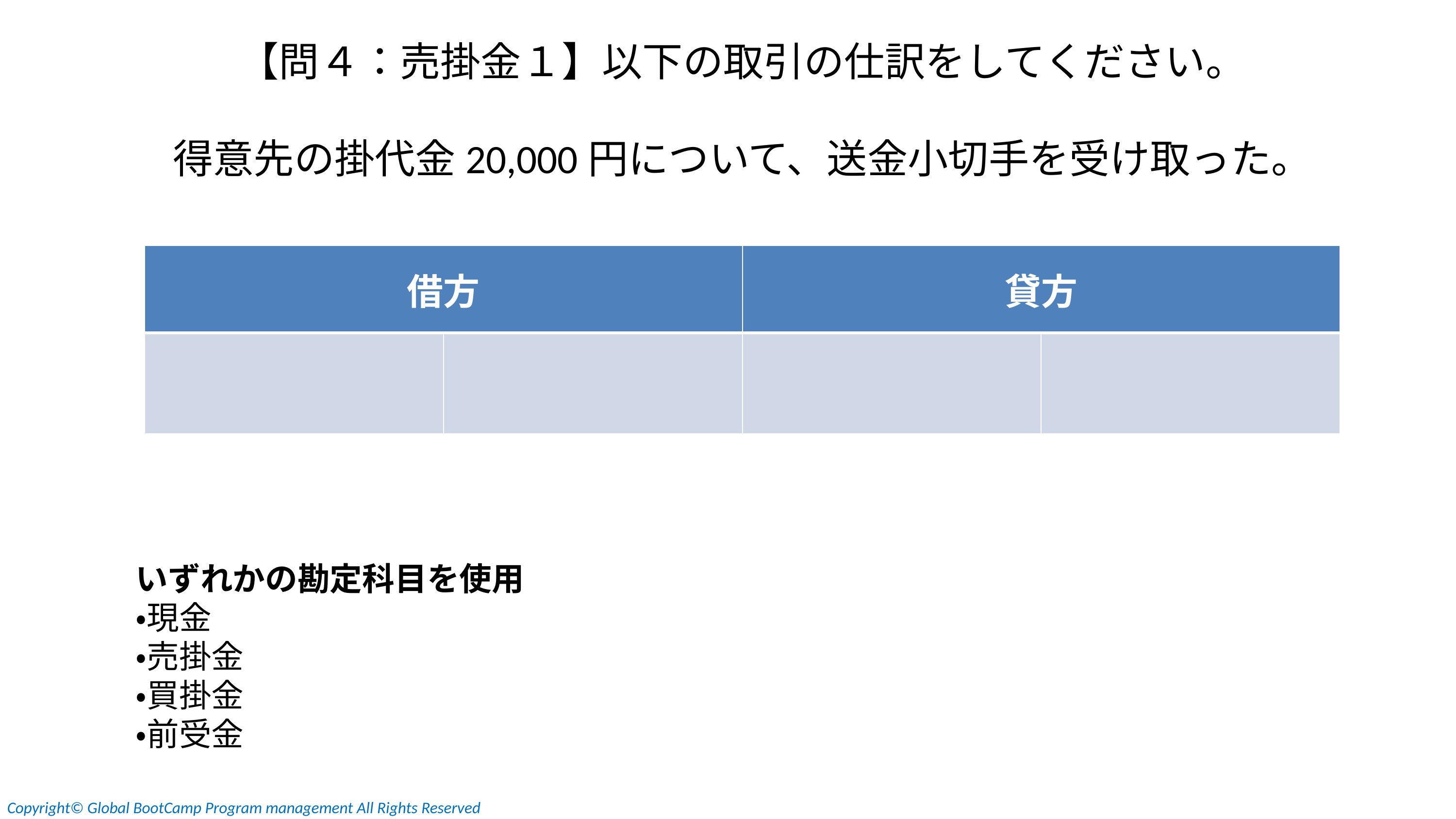

【問４：売掛金１】以下の取引の仕訳をしてください。

得意先の掛代金20,000円について、送金小切手を受け取った。
| 借方 |  | 貸方 |  |
| --- | --- | --- | --- |
|  |  |  |  |
いずれかの勘定科目を使用
・現金
・売掛金
・買掛金
・前受金